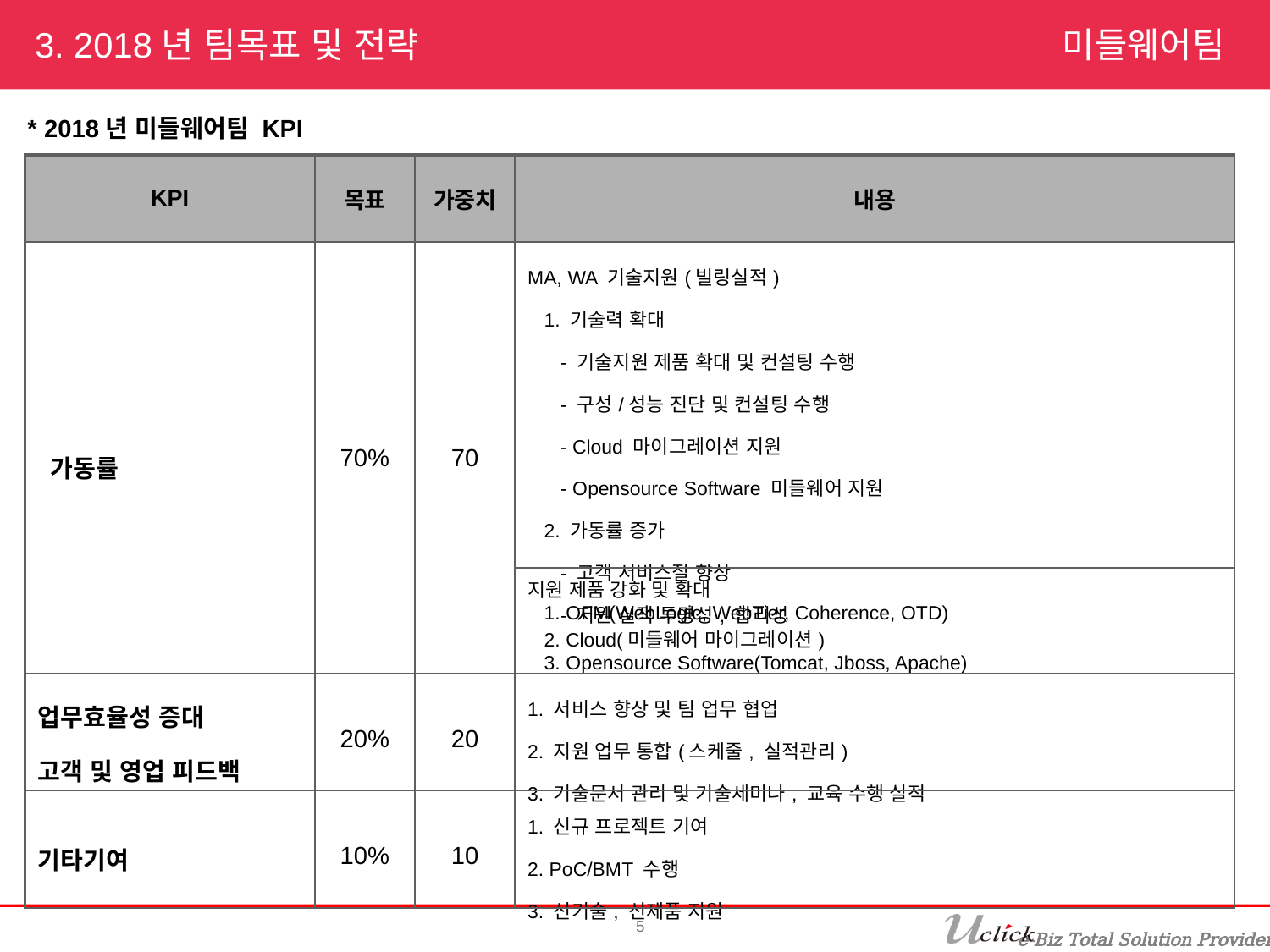

3. 2018년 팀목표 및 전략
미들웨어팀
* 2018년 미들웨어팀 KPI
| KPI | 목표 | 가중치 | 내용 |
| --- | --- | --- | --- |
| 가동률 | 70% | 70 | MA, WA 기술지원(빌링실적) 1. 기술력 확대 - 기술지원 제품 확대 및 컨설팅 수행 - 구성/성능 진단 및 컨설팅 수행 - Cloud 마이그레이션 지원 - Opensource Software 미들웨어 지원 2. 가동률 증가 - 고객 서비스질 향상 - 지원 실적 투명성, 합리성 |
|  |  |  | 지원 제품 강화 및 확대 1. OFM(WebLogic, WebTier, Coherence, OTD) 2. Cloud(미들웨어 마이그레이션) 3. Opensource Software(Tomcat, Jboss, Apache) |
| 업무효율성 증대 고객 및 영업 피드백 | 20% | 20 | 1. 서비스 향상 및 팀 업무 협업 2. 지원 업무 통합(스케줄, 실적관리) 3. 기술문서 관리 및 기술세미나, 교육 수행 실적 |
| 기타기여 | 10% | 10 | 1. 신규 프로젝트 기여 2. PoC/BMT 수행 3. 신기술, 신제품 지원 |